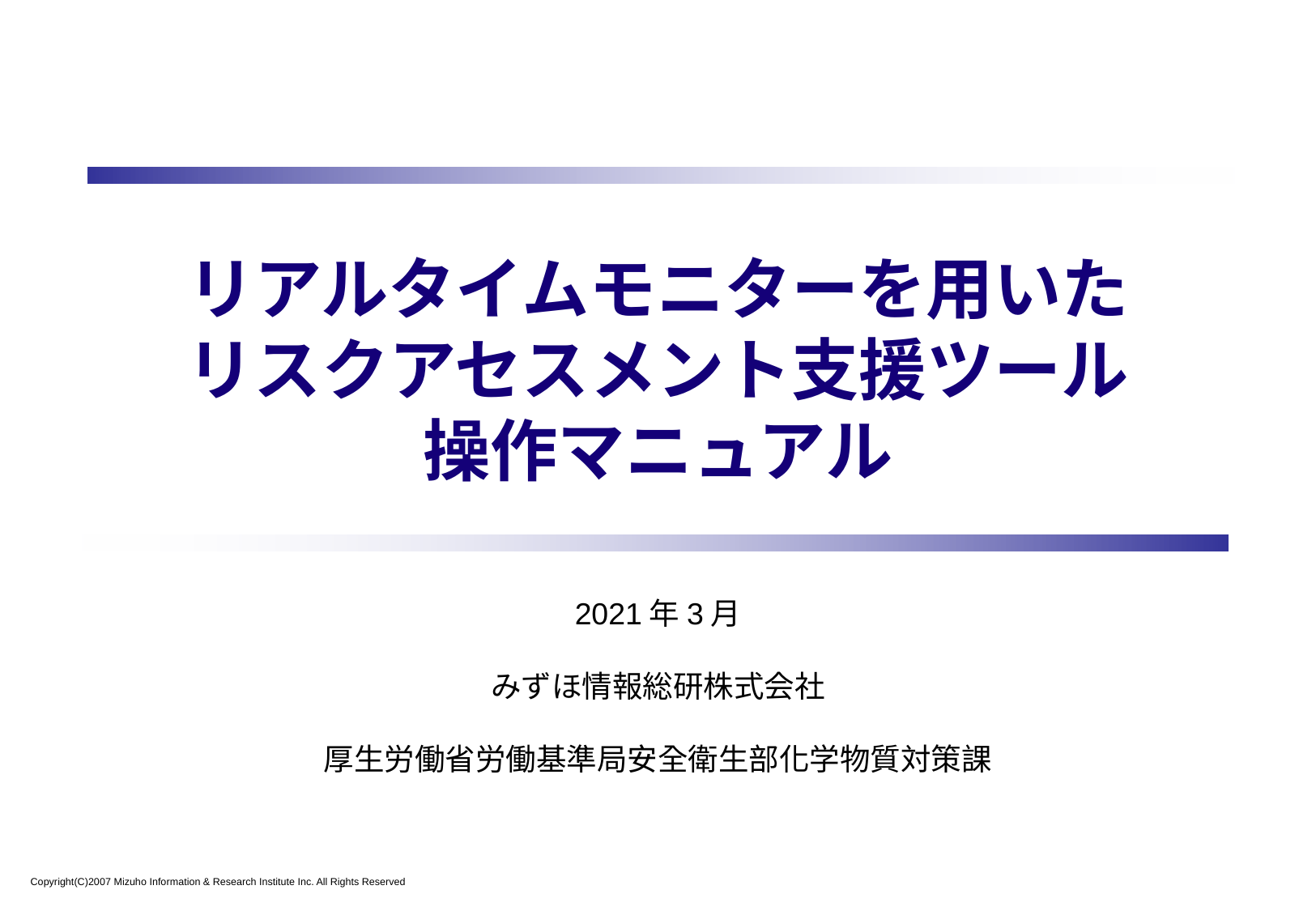

リアルタイムモニターを用いた
リスクアセスメント支援ツール
操作マニュアル
2021年3月

みずほ情報総研株式会社

厚生労働省労働基準局安全衛生部化学物質対策課